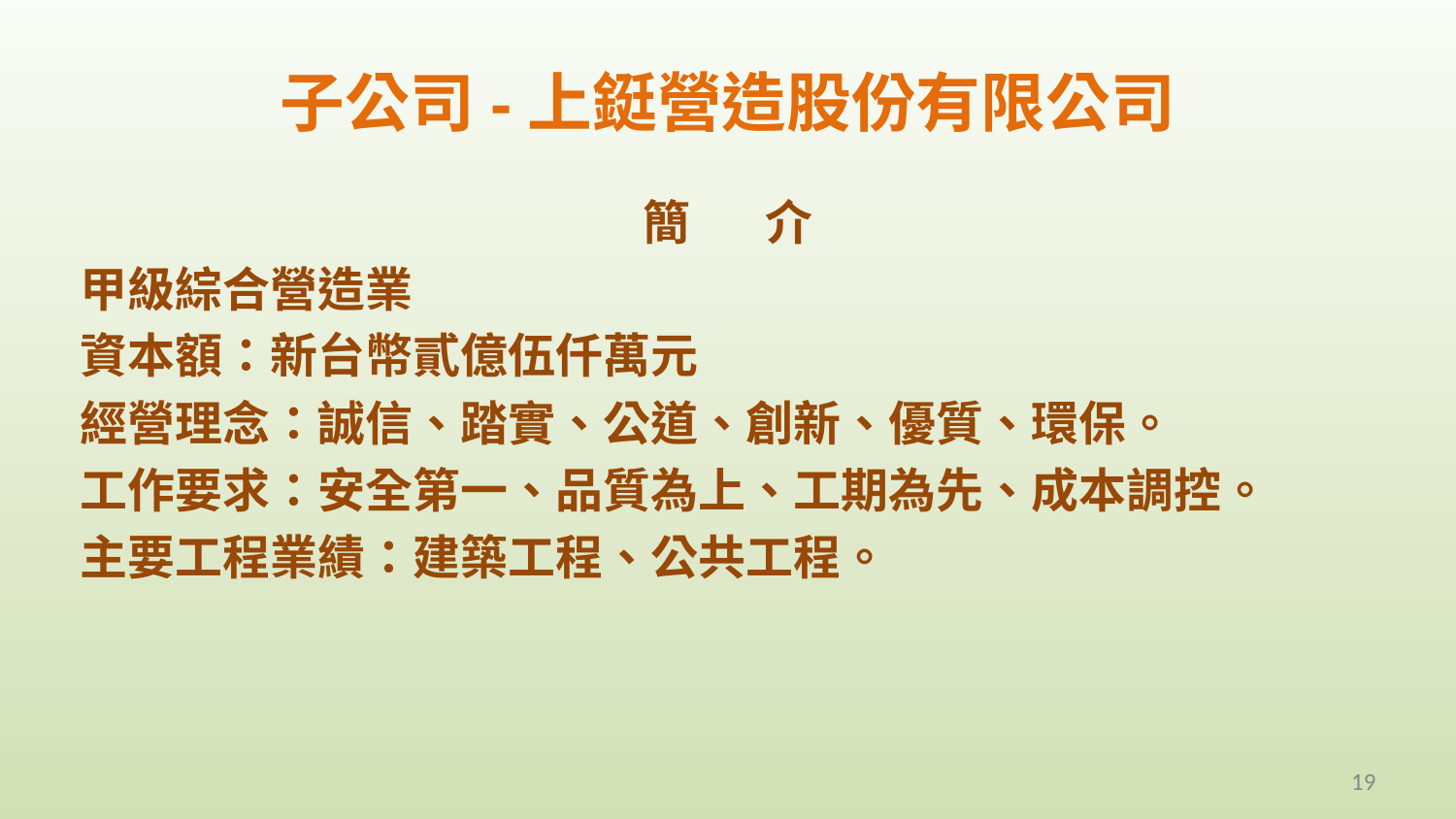

# 子公司-上鋌營造股份有限公司
簡       介
甲級綜合營造業
資本額：新台幣貳億伍仟萬元
經營理念：誠信、踏實、公道、創新、優質、環保。
工作要求：安全第一、品質為上、工期為先、成本調控。
主要工程業績：建築工程、公共工程。
19